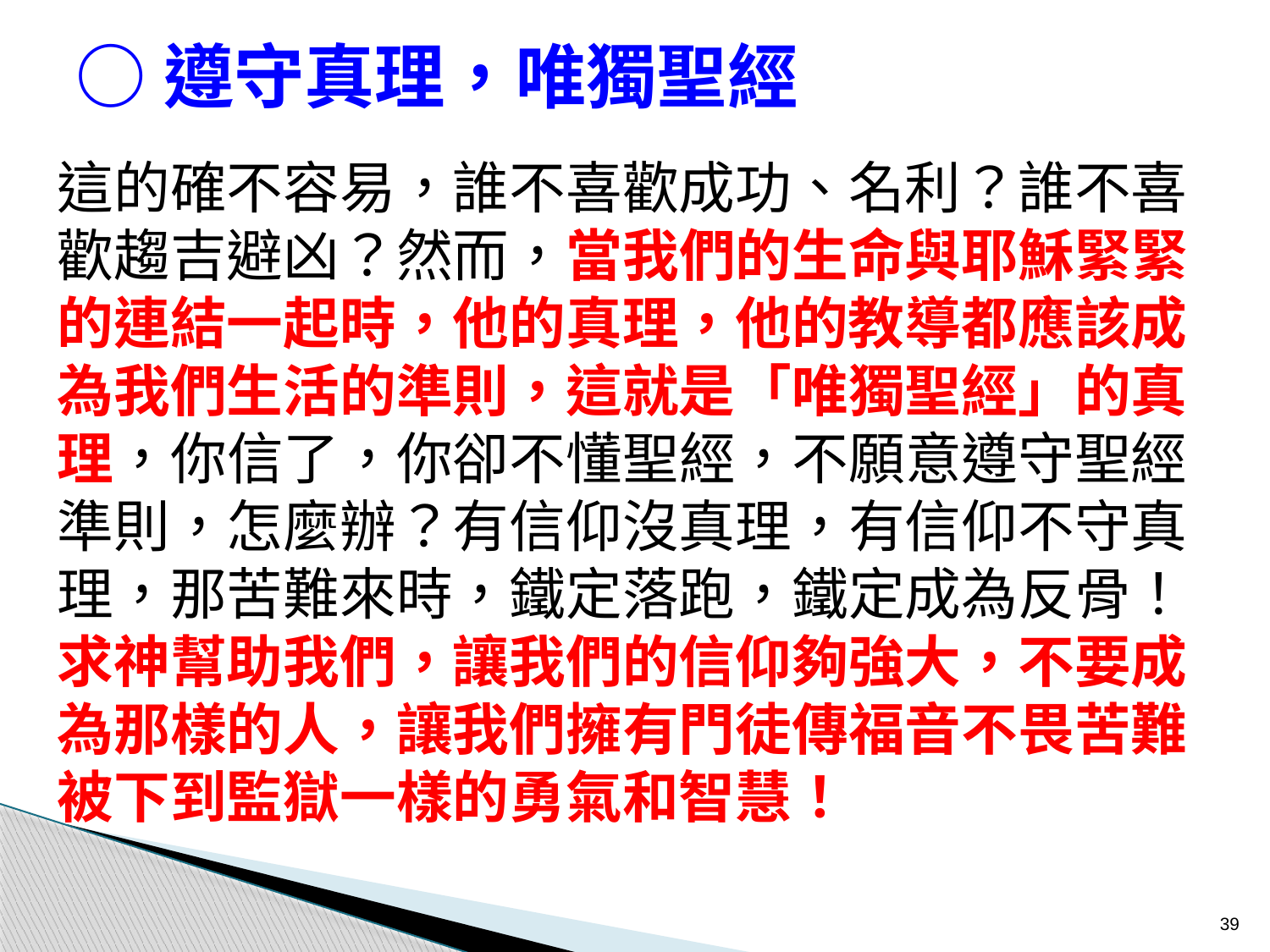

○遵守真理，唯獨聖經
這的確不容易，誰不喜歡成功、名利？誰不喜歡趨吉避凶？然而，當我們的生命與耶穌緊緊的連結一起時，他的真理，他的教導都應該成為我們生活的準則，這就是「唯獨聖經」的真理，你信了，你卻不懂聖經，不願意遵守聖經準則，怎麼辦？有信仰沒真理，有信仰不守真理，那苦難來時，鐵定落跑，鐵定成為反骨！求神幫助我們，讓我們的信仰夠強大，不要成為那樣的人，讓我們擁有門徒傳福音不畏苦難被下到監獄一樣的勇氣和智慧！
39